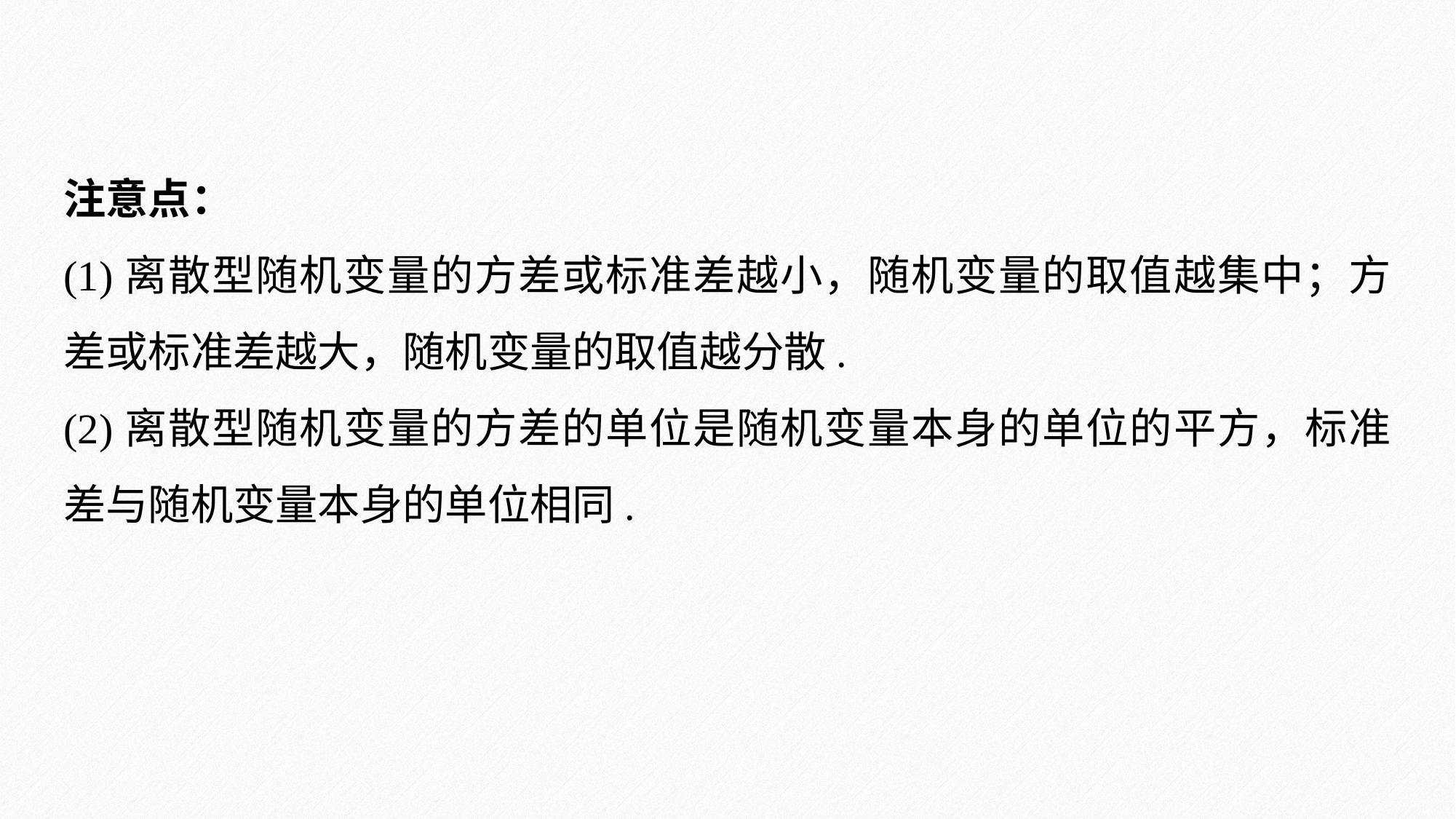

注意点：
(1)离散型随机变量的方差或标准差越小，随机变量的取值越集中；方差或标准差越大，随机变量的取值越分散.
(2)离散型随机变量的方差的单位是随机变量本身的单位的平方，标准差与随机变量本身的单位相同.